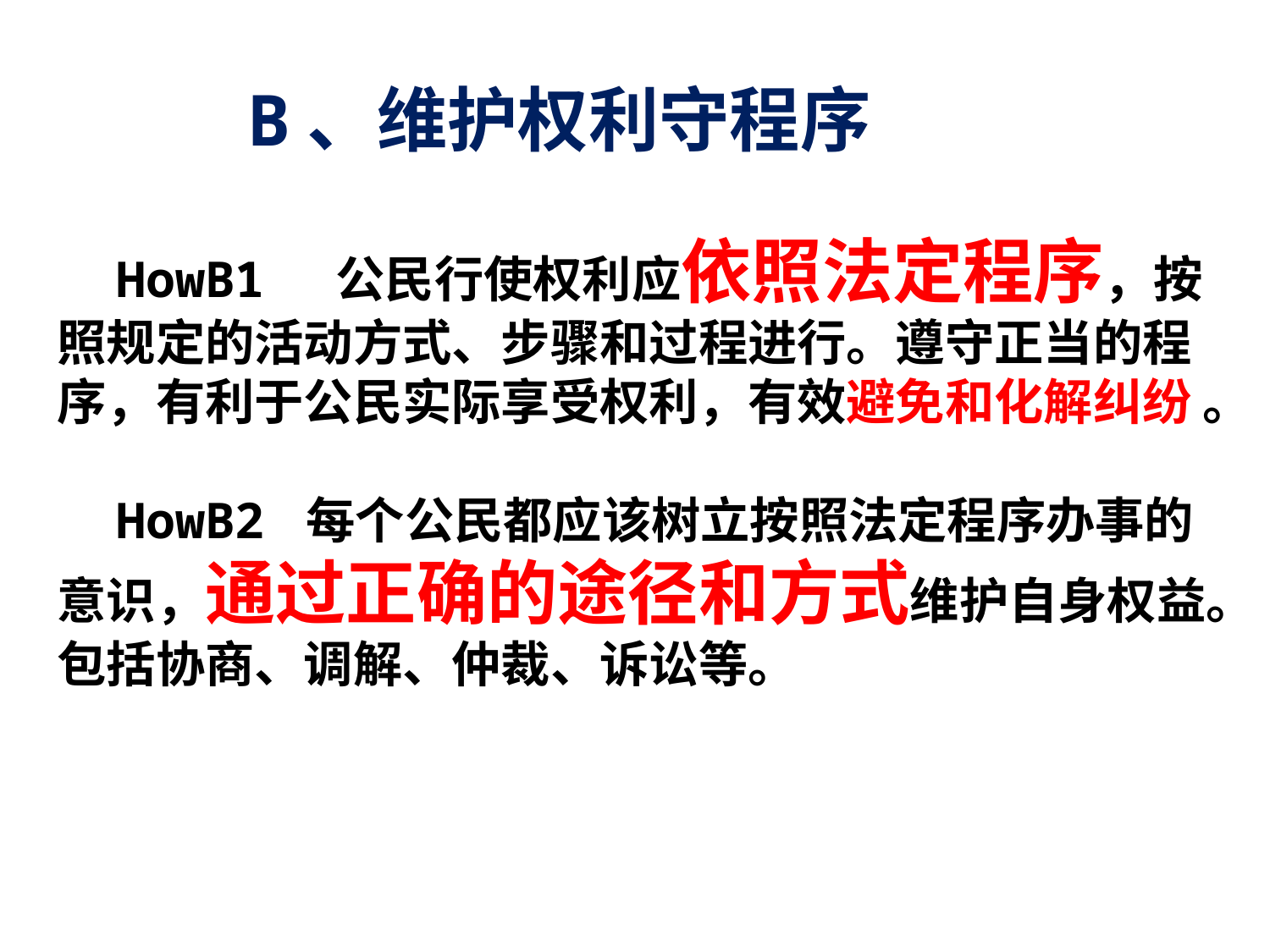

B、维护权利守程序
  HowB1  公民行使权利应依照法定程序，按照规定的活动方式、步骤和过程进行。遵守正当的程序，有利于公民实际享受权利，有效避免和化解纠纷 。

  HowB2 每个公民都应该树立按照法定程序办事的意识，通过正确的途径和方式维护自身权益。包括协商、调解、仲裁、诉讼等。